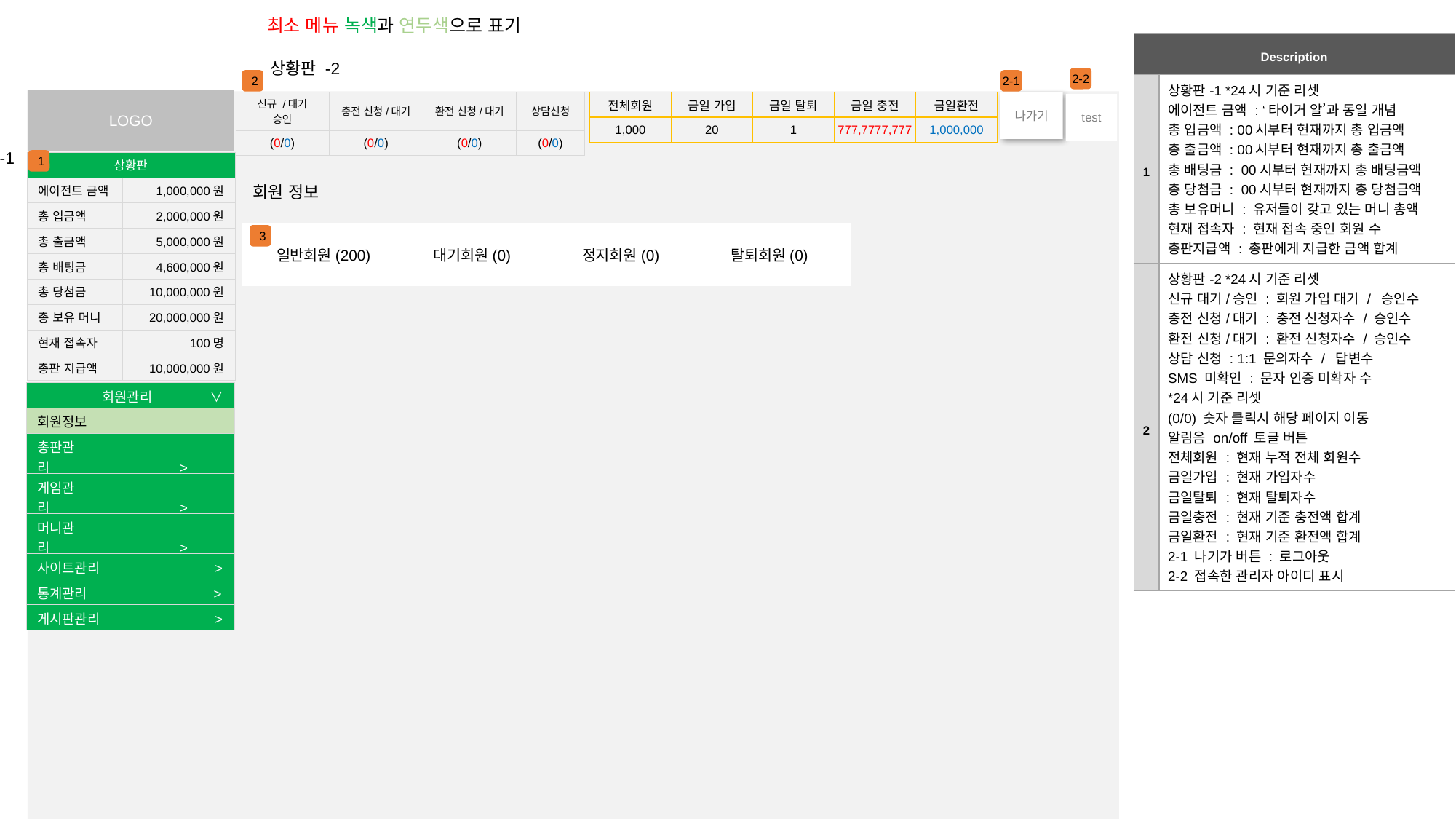

최소 메뉴 녹색과 연두색으로 표기
| Description |  |
| --- | --- |
| 1 | 상황판-1 \*24시 기준 리셋 에이전트 금액 : ‘타이거 알’과 동일 개념 총 입금액 : 00시부터 현재까지 총 입금액 총 출금액 : 00시부터 현재까지 총 출금액 총 배팅금 : 00시부터 현재까지 총 배팅금액 총 당첨금 : 00시부터 현재까지 총 당첨금액 총 보유머니 : 유저들이 갖고 있는 머니 총액 현재 접속자 : 현재 접속 중인 회원 수 총판지급액 : 총판에게 지급한 금액 합계 |
| 2 | 상황판-2 \*24시 기준 리셋 신규 대기/승인 : 회원 가입 대기 / 승인수 충전 신청/대기 : 충전 신청자수 / 승인수 환전 신청/대기 : 환전 신청자수 / 승인수 상담 신청 : 1:1 문의자수 / 답변수 SMS 미확인 : 문자 인증 미확자 수 \*24시 기준 리셋 (0/0) 숫자 클릭시 해당 페이지 이동 알림음 on/off 토글 버튼 전체회원 : 현재 누적 전체 회원수 금일가입 : 현재 가입자수 금일탈퇴 : 현재 탈퇴자수 금일충전 : 현재 기준 충전액 합계 금일환전 : 현재 기준 환전액 합계 2-1 나기가 버튼 : 로그아웃 2-2 접속한 관리자 아이디 표시 |
상황판 -2
2-2
2
2-1
LOGO

| 신규 /대기 승인 | 충전 신청/대기 | 환전 신청/대기 | 상담신청 |
| --- | --- | --- | --- |
| (0/0) | (0/0) | (0/0) | (0/0) |
| 전체회원 | 금일 가입 | 금일 탈퇴 | 금일 충전 | 금일환전 |
| --- | --- | --- | --- | --- |
| 1,000 | 20 | 1 | 777,7777,777 | 1,000,000 |
나가기
test
상황판 -1
1
| 상황판 |  |
| --- | --- |
| 에이전트 금액 | 1,000,000원 |
| 총 입금액 | 2,000,000원 |
| 총 출금액 | 5,000,000원 |
| 총 배팅금 | 4,600,000원 |
| 총 당첨금 | 10,000,000원 |
| 총 보유 머니 | 20,000,000원 |
| 현재 접속자 | 100명 |
| 총판 지급액 | 10,000,000원 |
회원 정보
일반회원(200)
대기회원(0)
정지회원(0)
탈퇴회원(0)
3
| 회원관리 ∨ |
| --- |
| 회원정보 |
| 총판관리 > |
| --- |
| 게임관리 > |
| 머니관리 > |
| 사이트관리 > |
| 통계관리 > |
| 게시판관리 > |